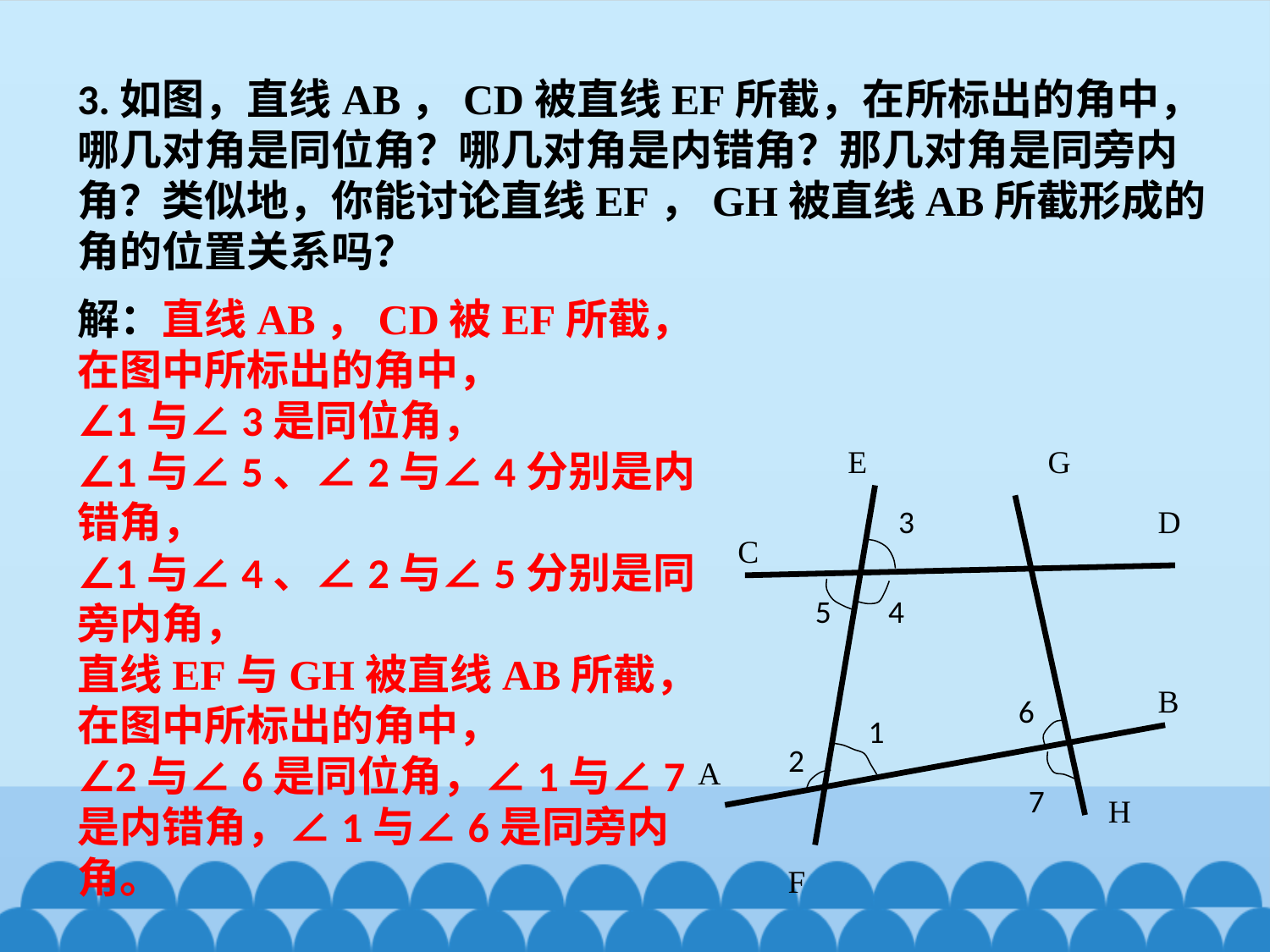

3.如图，直线AB，CD被直线EF所截，在所标出的角中，哪几对角是同位角？哪几对角是内错角？那几对角是同旁内角？类似地，你能讨论直线EF，GH被直线AB所截形成的角的位置关系吗？
解：直线AB，CD被EF所截，在图中所标出的角中，
∠1与∠3是同位角，
∠1与∠5、∠2与∠4分别是内错角，
∠1与∠4、∠2与∠5分别是同旁内角，
直线EF与GH被直线AB所截，在图中所标出的角中，
∠2与∠6是同位角，∠1与∠7是内错角，∠1与∠6是同旁内角。
E
G
3
D
C

5
4
B
6
1

2

A

7
H
F